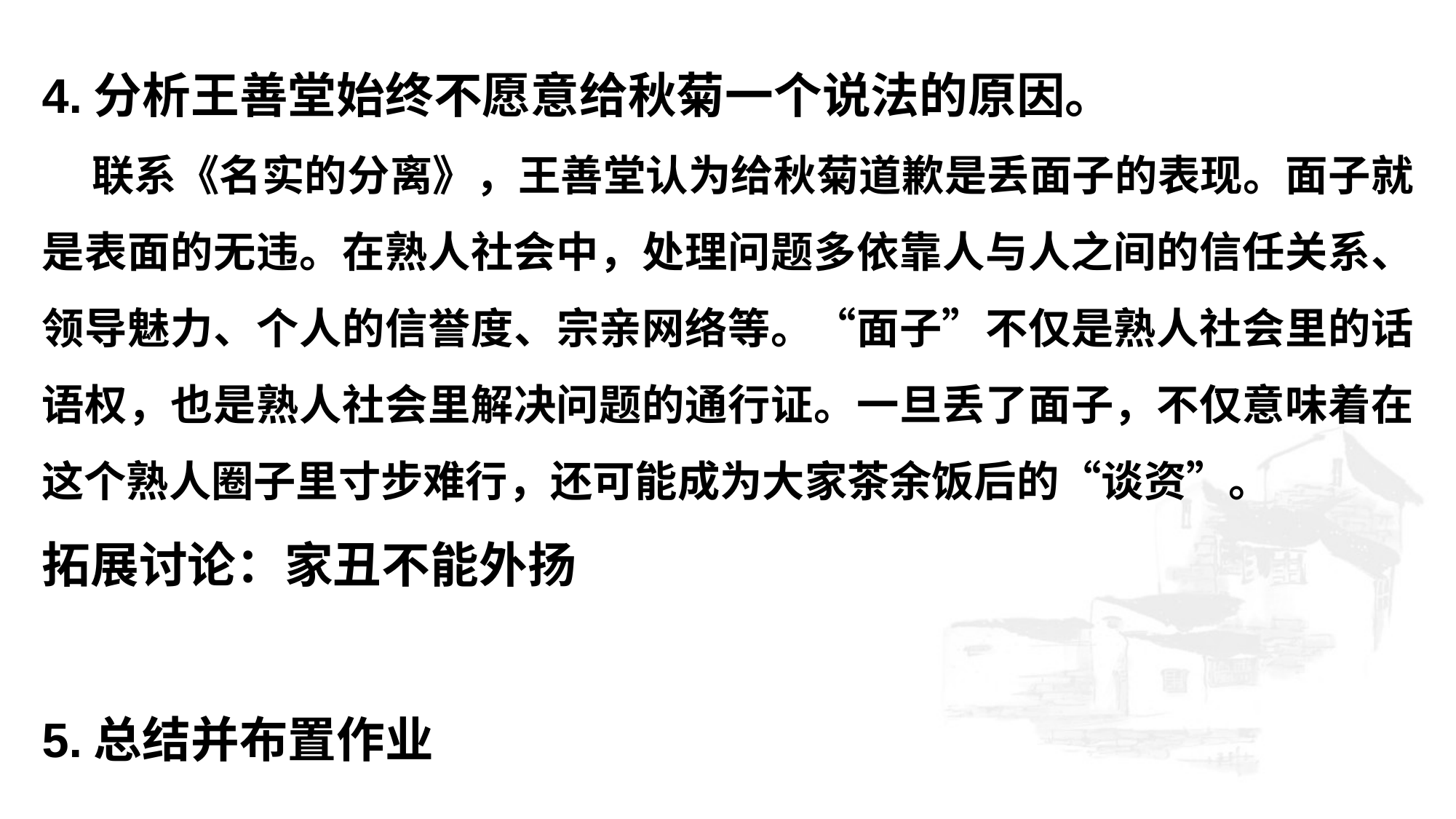

4.分析王善堂始终不愿意给秋菊一个说法的原因。
    联系《名实的分离》，王善堂认为给秋菊道歉是丢面子的表现。面子就是表面的无违。在熟人社会中，处理问题多依靠人与人之间的信任关系、领导魅力、个人的信誉度、宗亲网络等。“面子”不仅是熟人社会里的话语权，也是熟人社会里解决问题的通行证。一旦丢了面子，不仅意味着在这个熟人圈子里寸步难行，还可能成为大家茶余饭后的“谈资”。
拓展讨论：家丑不能外扬

5.总结并布置作业